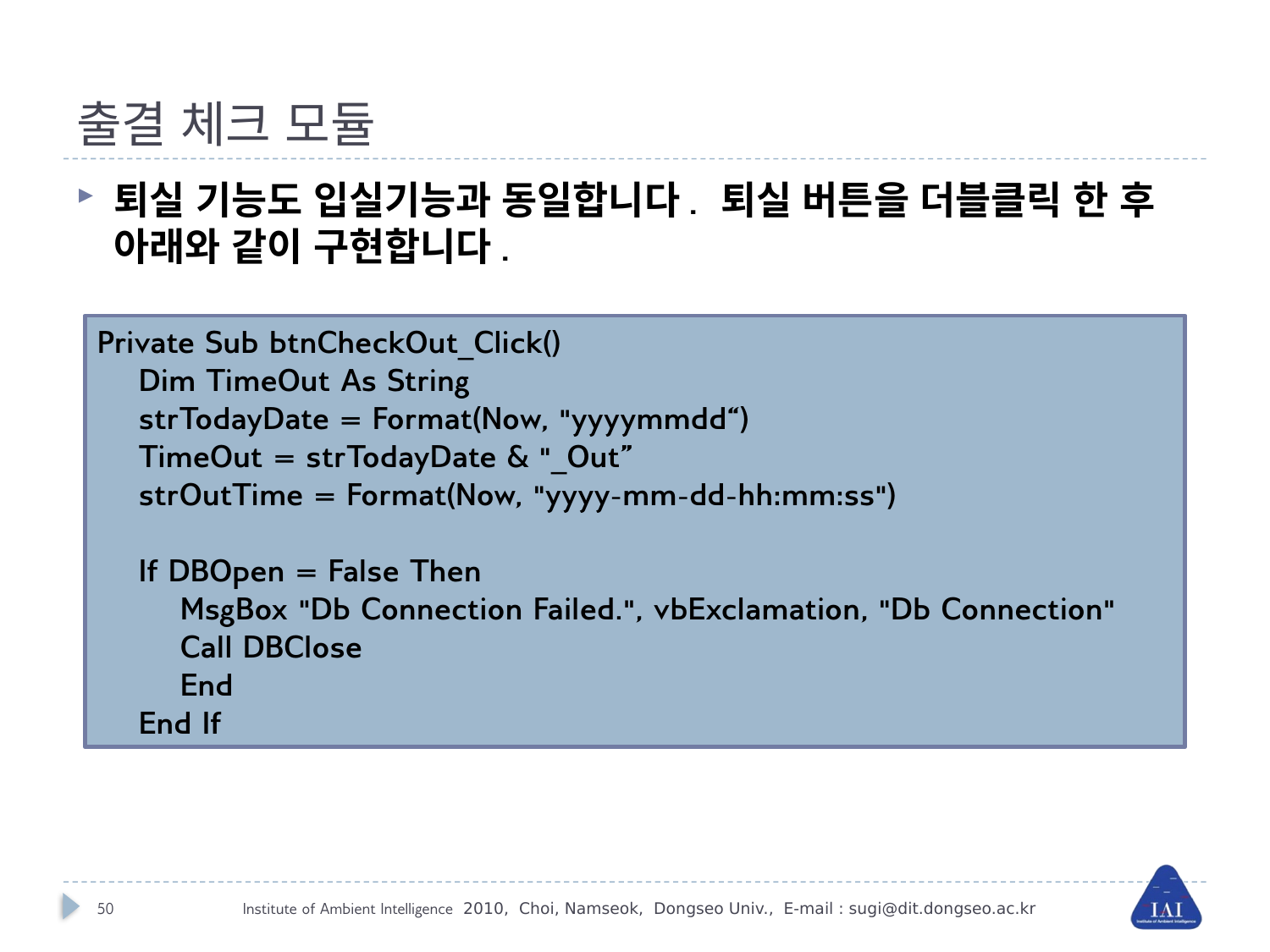

# 출결 체크 모듈
퇴실 기능도 입실기능과 동일합니다. 퇴실 버튼을 더블클릭 한 후 아래와 같이 구현합니다.
Private Sub btnCheckOut_Click()
    Dim TimeOut As String
    strTodayDate = Format(Now, "yyyymmdd“)
    TimeOut = strTodayDate & "_Out”
    strOutTime = Format(Now, "yyyy-mm-dd-hh:mm:ss")

    If DBOpen = False Then
        MsgBox "Db Connection Failed.", vbExclamation, "Db Connection"
        Call DBClose
        End
    End If